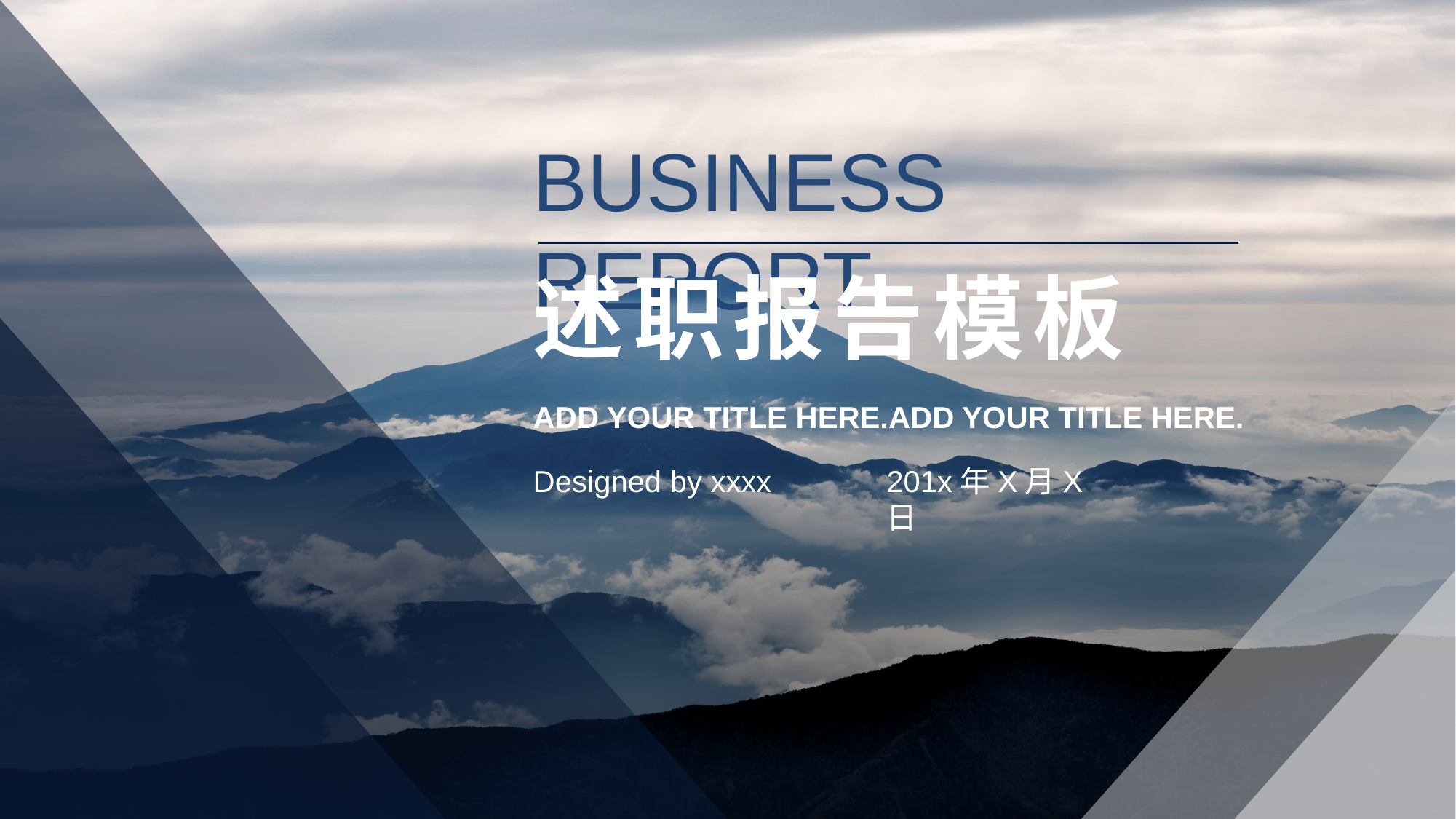

BUSINESS REPORT
述职报告模板

ADD YOUR TITLE HERE.ADD YOUR TITLE HERE.

Designed by xxxx
201x年X月X日